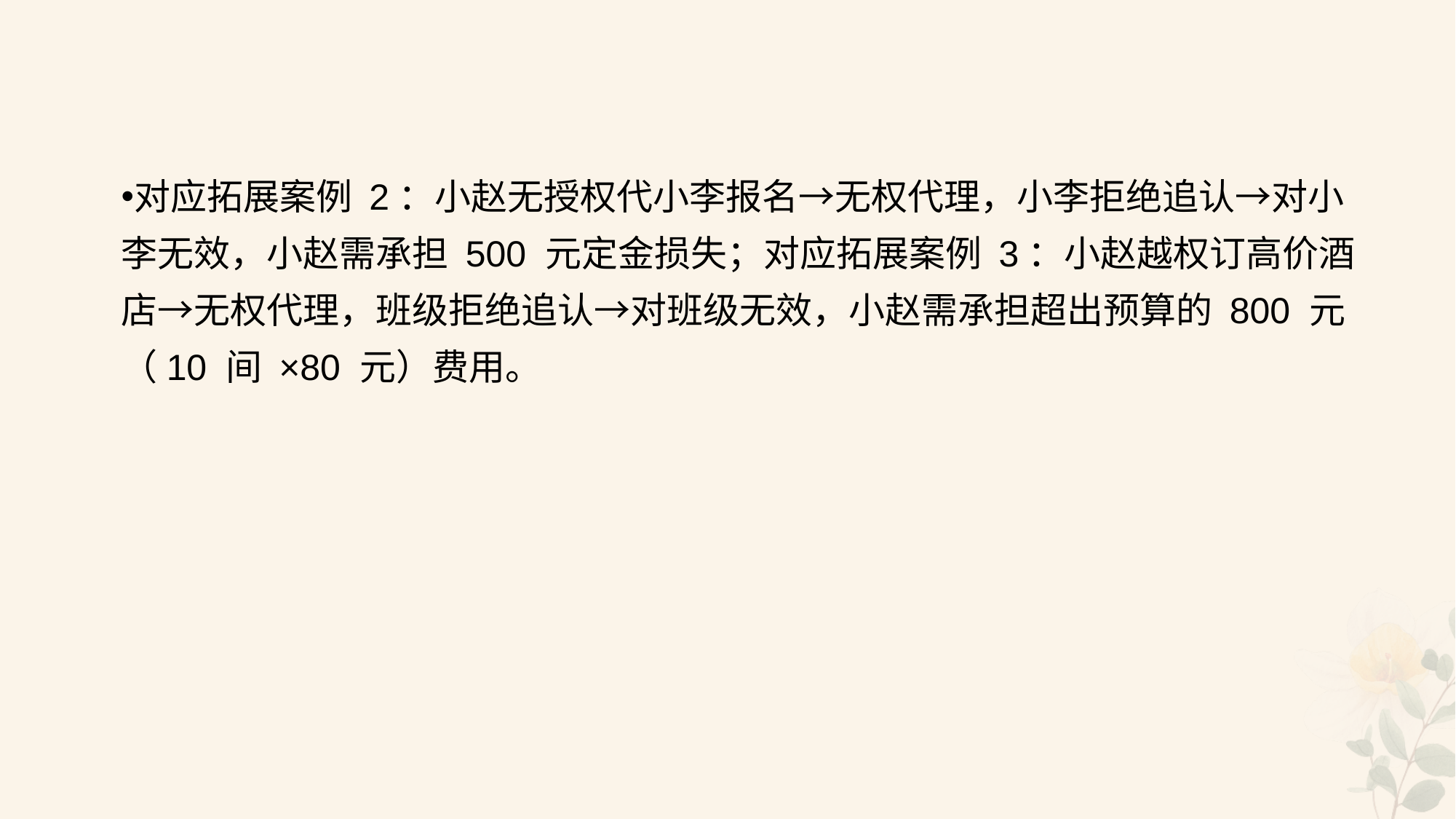

#
对应拓展案例 2：小赵无授权代小李报名→无权代理，小李拒绝追认→对小李无效，小赵需承担 500 元定金损失；对应拓展案例 3：小赵越权订高价酒店→无权代理，班级拒绝追认→对班级无效，小赵需承担超出预算的 800 元（10 间 ×80 元）费用。